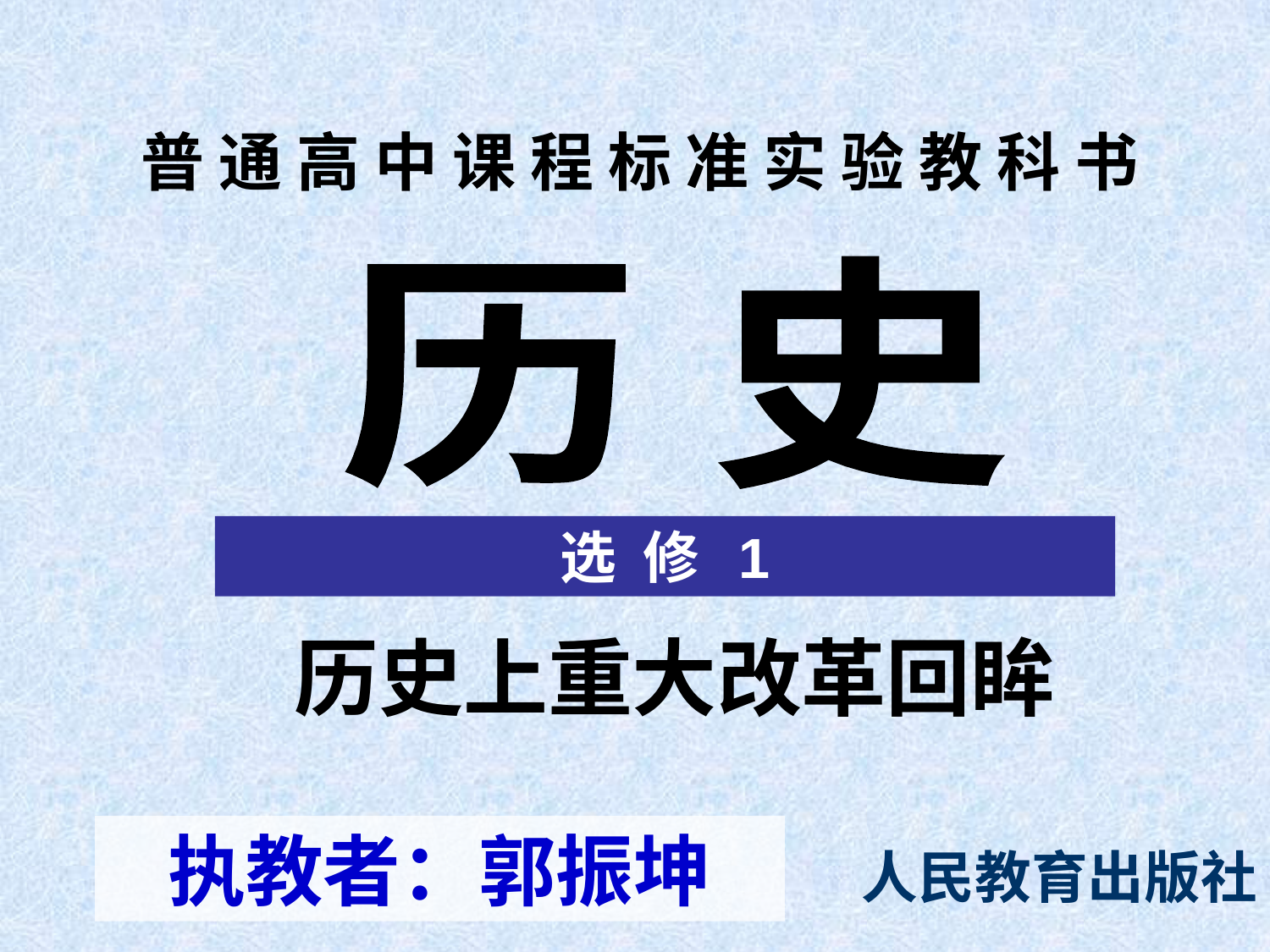

普 通 高 中 课 程 标 准 实 验 教 科 书
历 史
选  修  1
# 历史上重大改革回眸
执教者：郭振坤
人民教育出版社